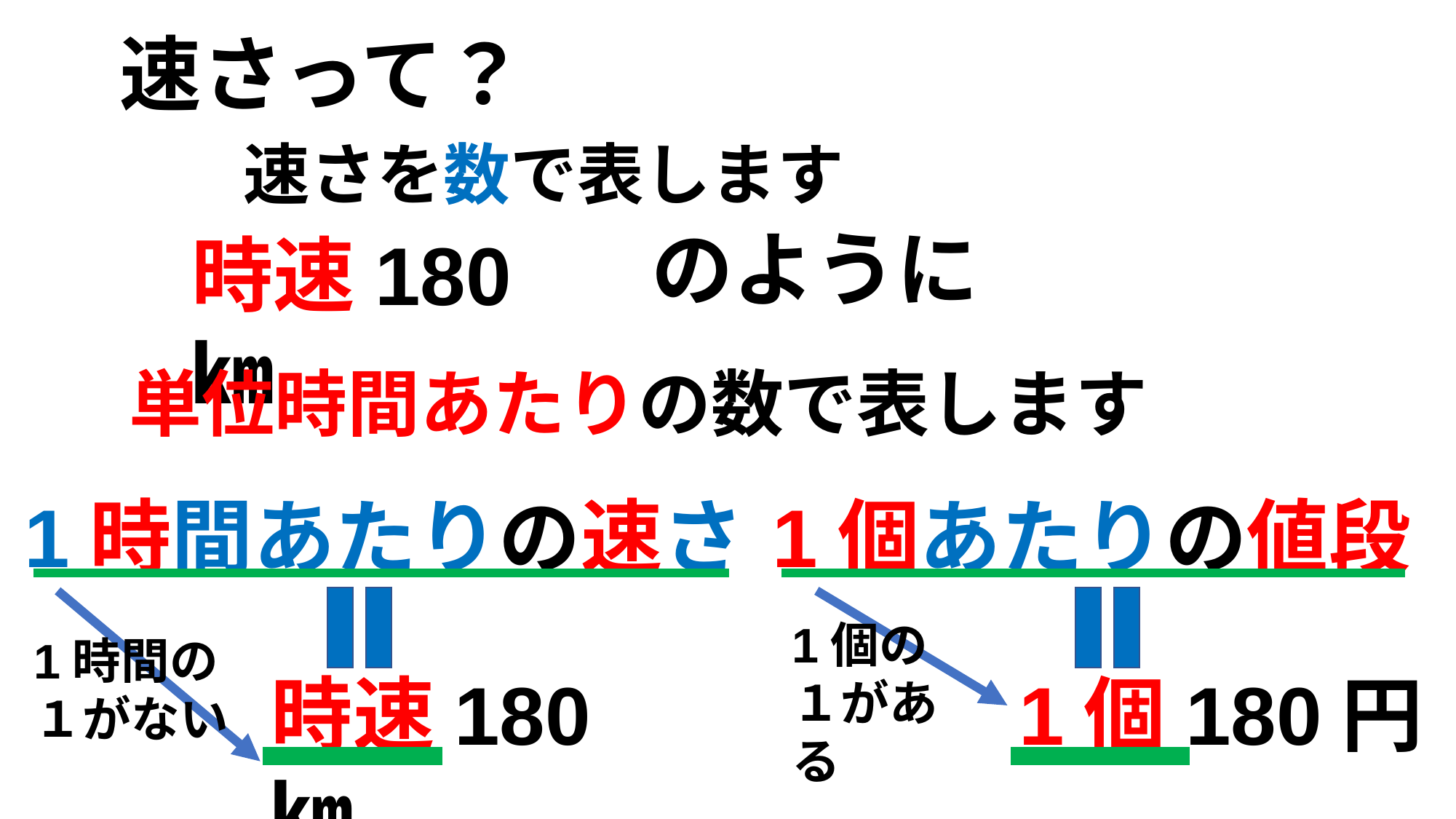

速さって？
速さを数で表します
のように
時速180㎞
単位時間あたりの数で表します
1時間あたりの速さ
1個あたりの値段

1個の
１がある
1時間の
１がない
時速180㎞
1個180円